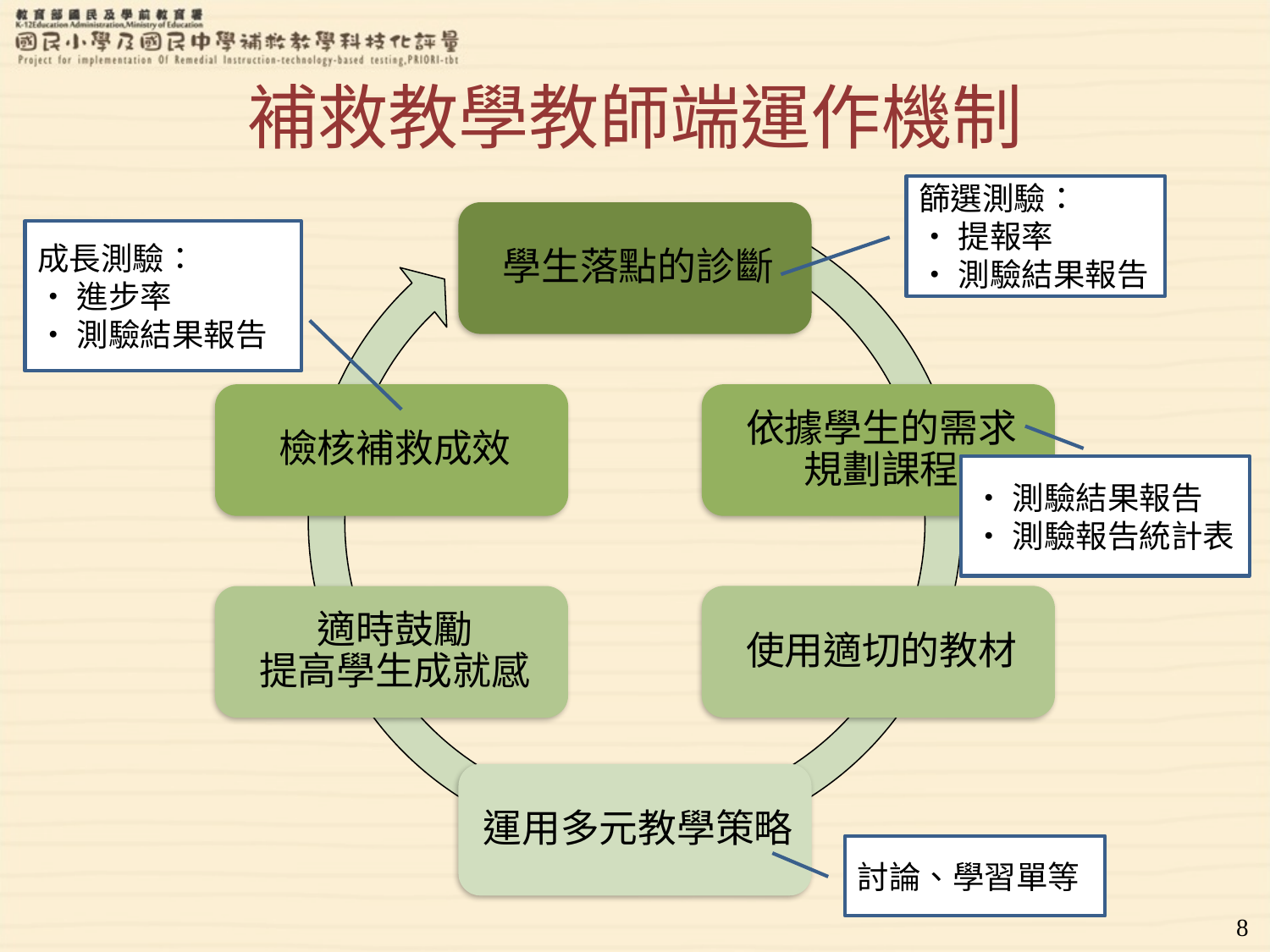

# 補救教學教師端運作機制
篩選測驗：
‧提報率
‧測驗結果報告
學生落點的診斷
依據學生的需求
規劃課程
使用適切的教材
運用多元教學策略
適時鼓勵
提高學生成就感
檢核補救成效
成長測驗：
‧進步率
‧測驗結果報告
‧測驗結果報告
‧測驗報告統計表
討論、學習單等
8